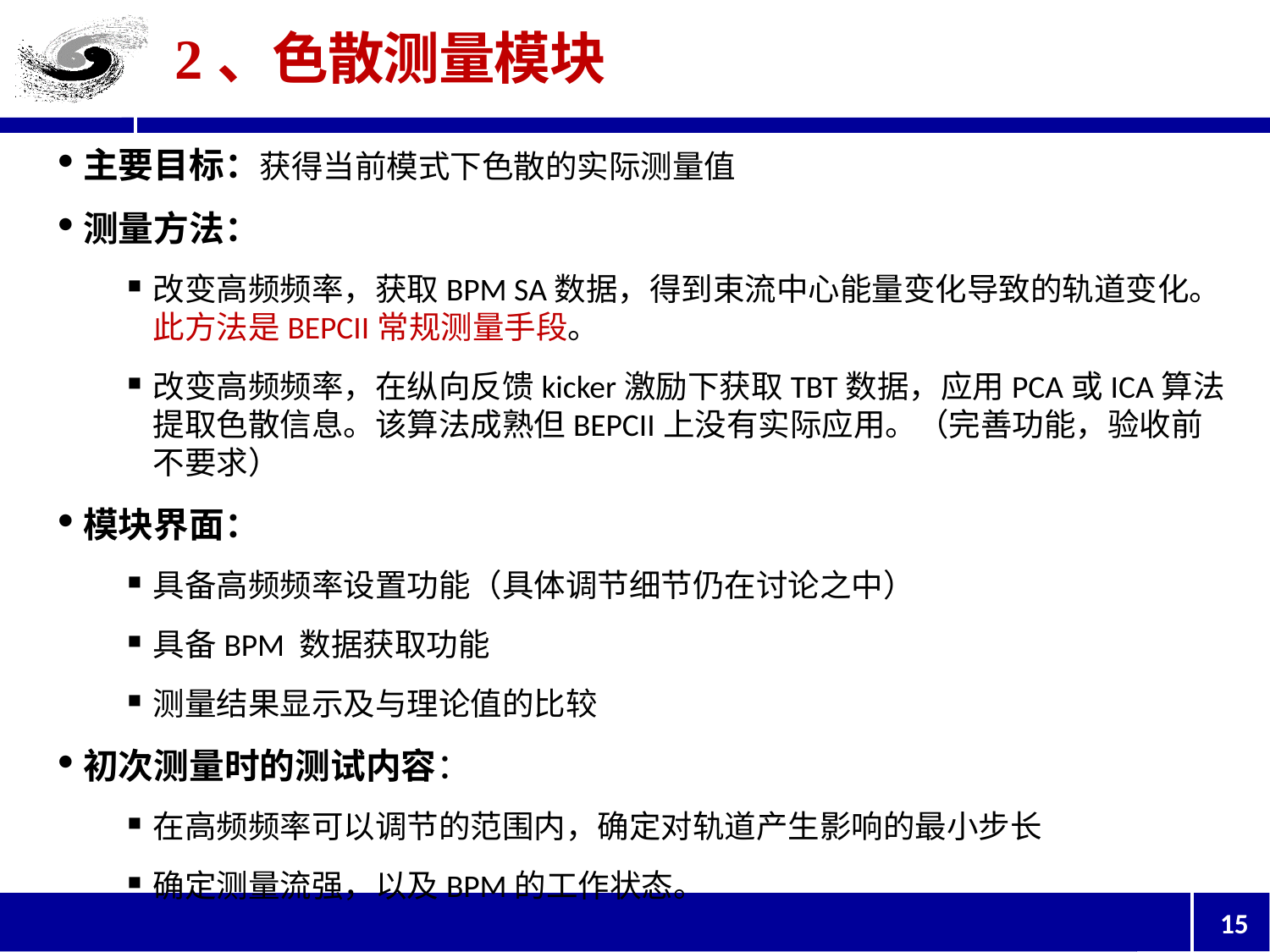

# 2、色散测量模块
主要目标：获得当前模式下色散的实际测量值
测量方法：
改变高频频率，获取BPM SA数据，得到束流中心能量变化导致的轨道变化。此方法是BEPCII常规测量手段。
改变高频频率，在纵向反馈kicker激励下获取TBT数据，应用PCA或ICA算法提取色散信息。该算法成熟但BEPCII上没有实际应用。（完善功能，验收前不要求）
模块界面：
具备高频频率设置功能（具体调节细节仍在讨论之中）
具备BPM 数据获取功能
测量结果显示及与理论值的比较
初次测量时的测试内容：
在高频频率可以调节的范围内，确定对轨道产生影响的最小步长
确定测量流强，以及BPM的工作状态。